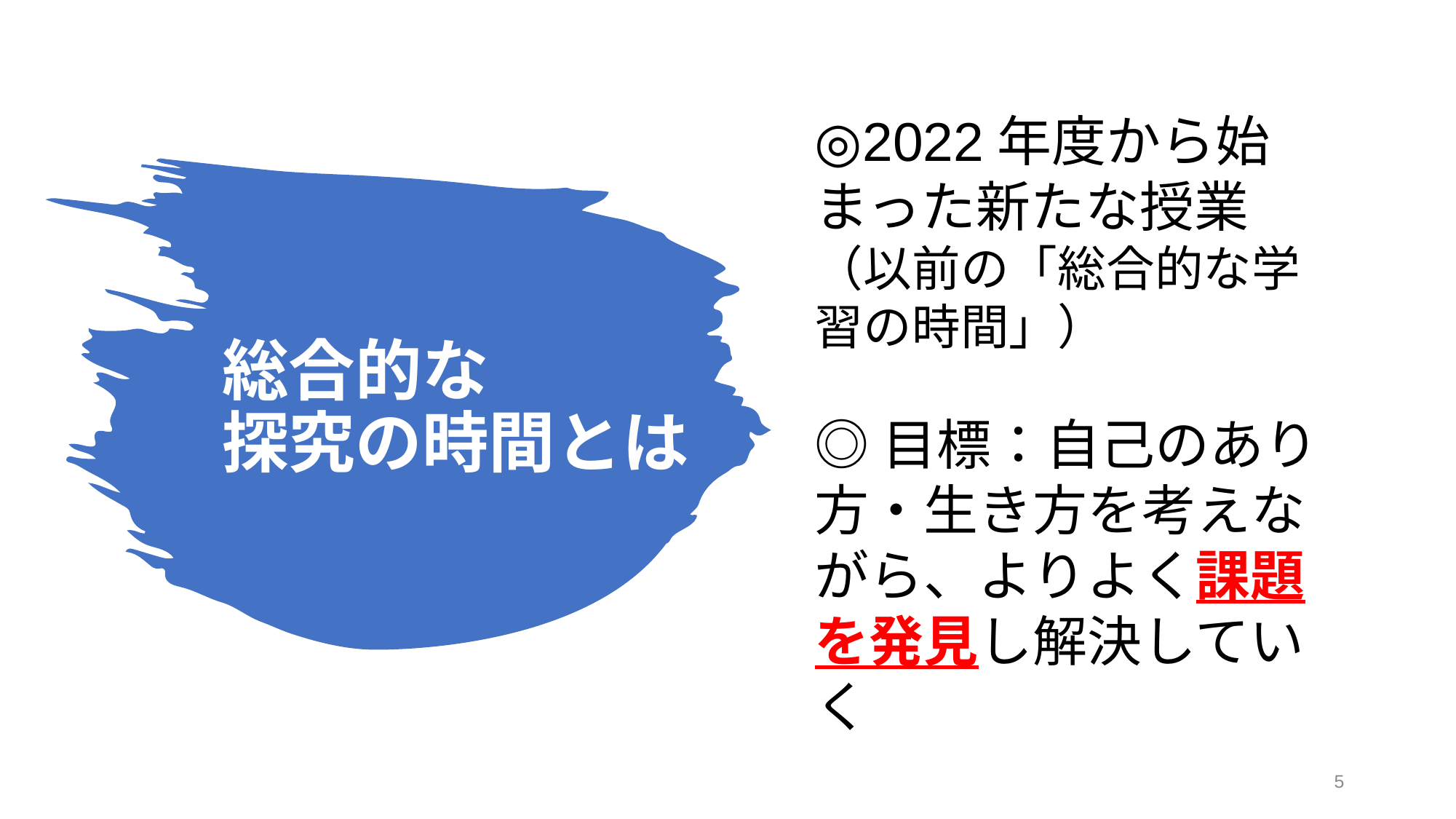

◎2022年度から始まった新たな授業（以前の「総合的な学習の時間」）

◎目標：自己のあり方・生き方を考えながら、よりよく課題を発見し解決していく
# 総合的な 探究の時間とは
5